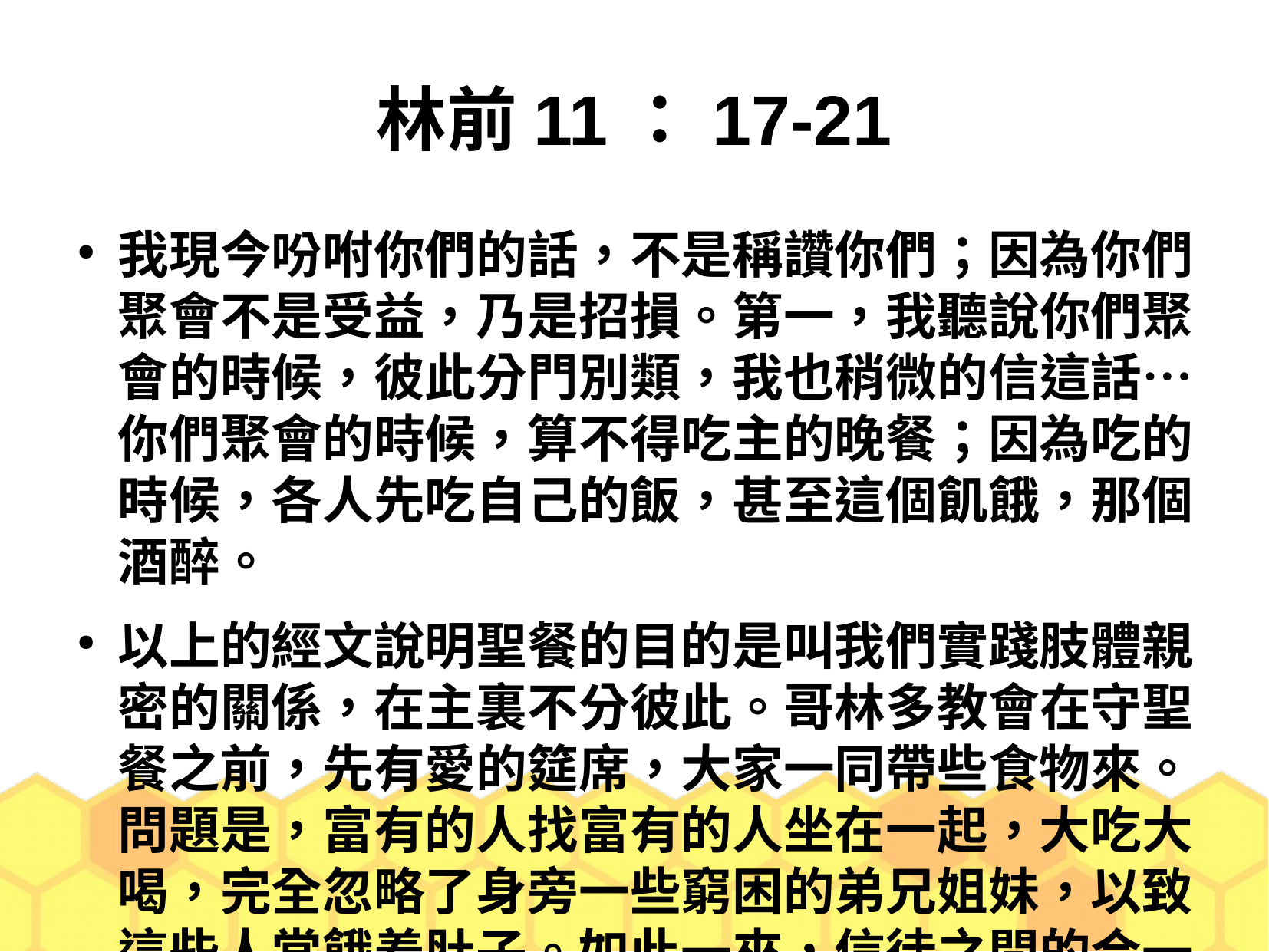

林前11：17-21
我現今吩咐你們的話，不是稱讚你們；因為你們聚會不是受益，乃是招損。第一，我聽說你們聚會的時候，彼此分門別類，我也稍微的信這話…你們聚會的時候，算不得吃主的晚餐；因為吃的時候，各人先吃自己的飯，甚至這個飢餓，那個酒醉。
以上的經文說明聖餐的目的是叫我們實踐肢體親密的關係，在主裏不分彼此。哥林多教會在守聖餐之前，先有愛的筵席，大家一同帶些食物來。問題是，富有的人找富有的人坐在一起，大吃大喝，完全忽略了身旁一些窮困的弟兄姐妹，以致這些人常餓着肚子。如此一來，信徒之間的合一遭受破壞，同時也混亂了聖餐的意義。本來是叫人受益的聚會，反而成了招損。